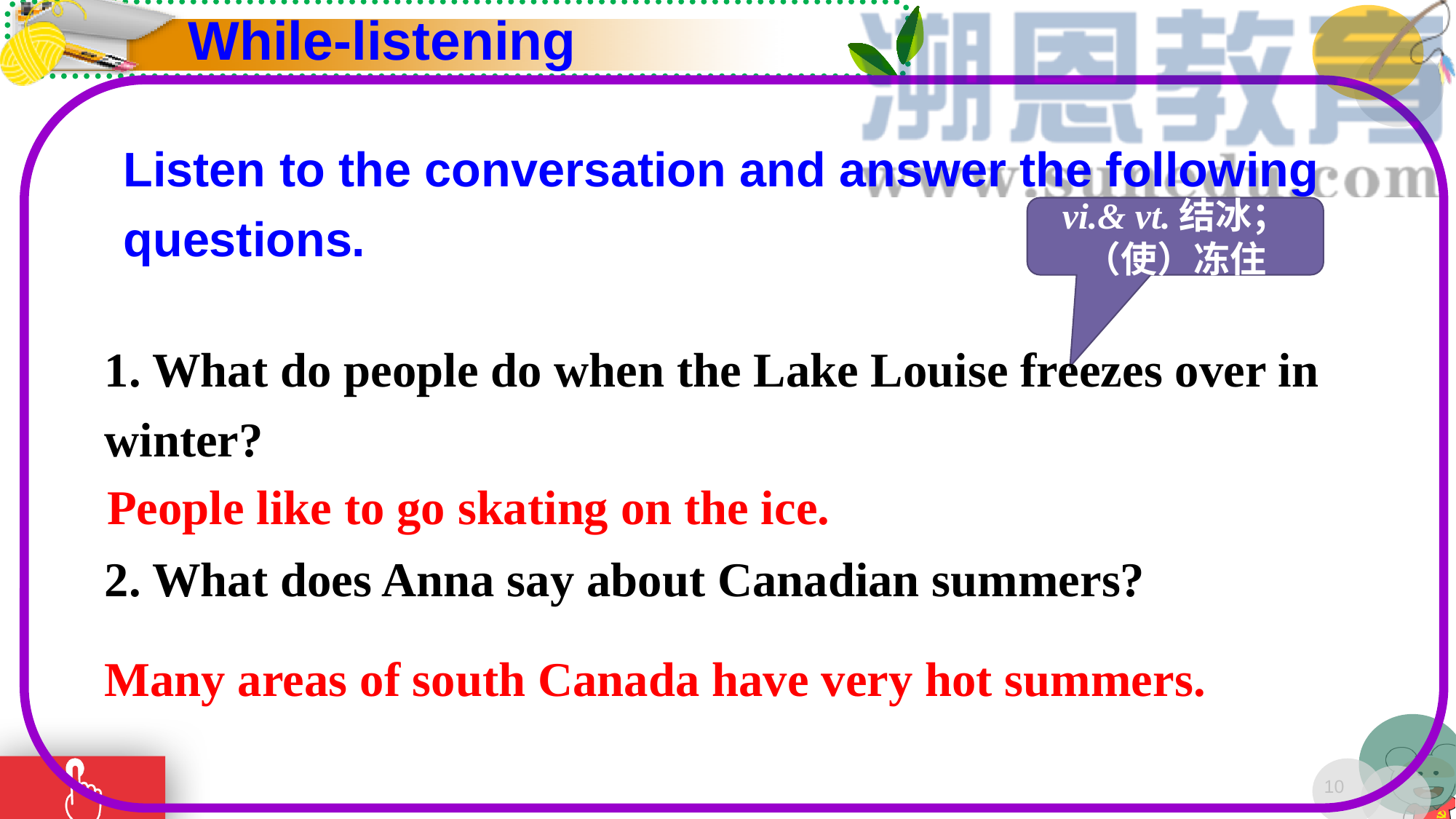

While-listening
Listen to the conversation and answer the following questions.
vi.& vt.结冰；（使）冻住
1. What do people do when the Lake Louise freezes over in winter?

2. What does Anna say about Canadian summers?
People like to go skating on the ice.
Many areas of south Canada have very hot summers.